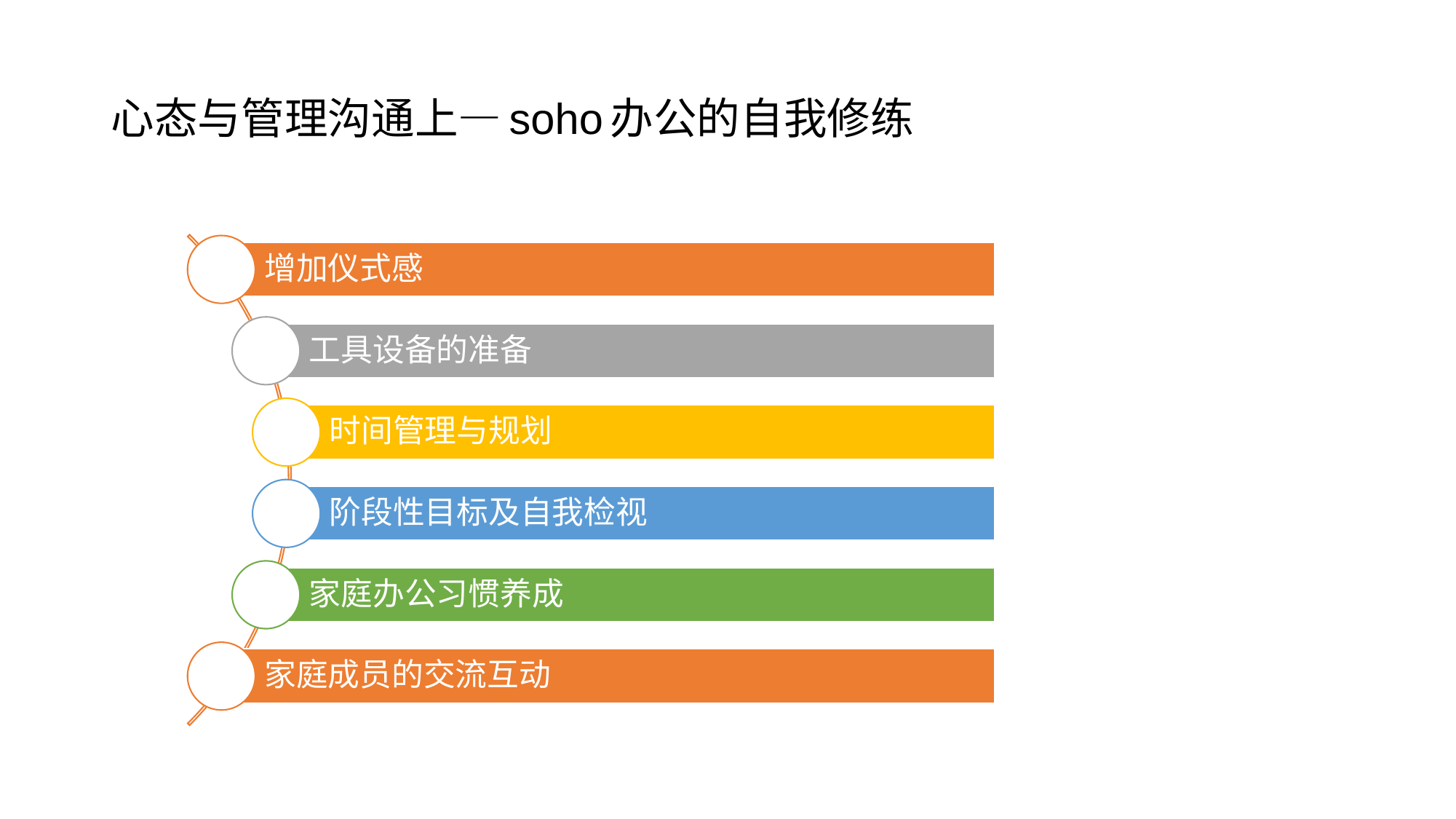

# 心态与管理沟通上—soho办公的自我修练
增加仪式感
工具设备的准备
时间管理与规划
阶段性目标及自我检视
家庭办公习惯养成
家庭成员的交流互动